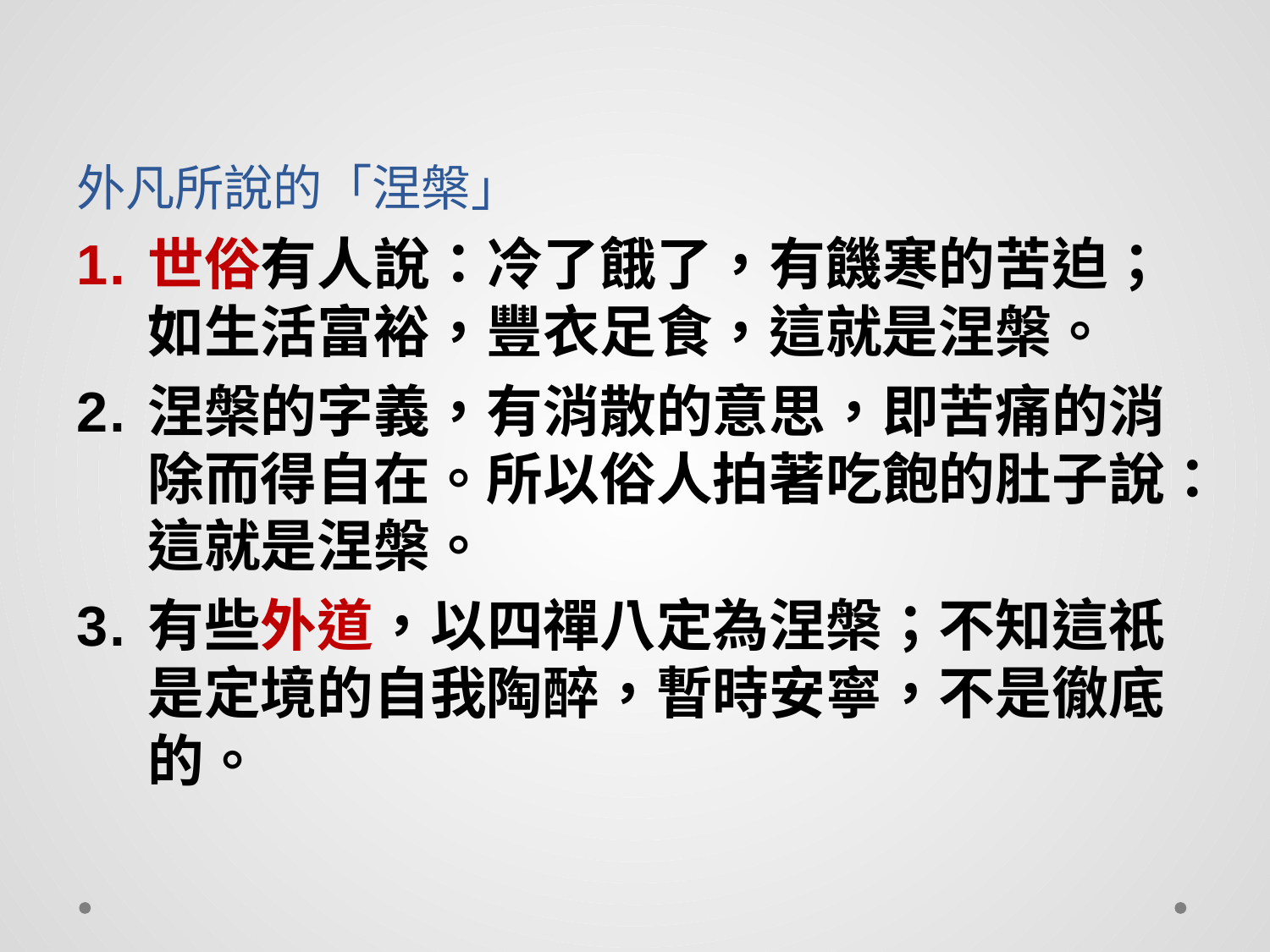

# 外凡所說的「涅槃」
世俗有人說：冷了餓了，有饑寒的苦迫；如生活富裕，豐衣足食，這就是涅槃。
涅槃的字義，有消散的意思，即苦痛的消除而得自在。所以俗人拍著吃飽的肚子說：這就是涅槃。
有些外道，以四禪八定為涅槃；不知這祇是定境的自我陶醉，暫時安寧，不是徹底的。